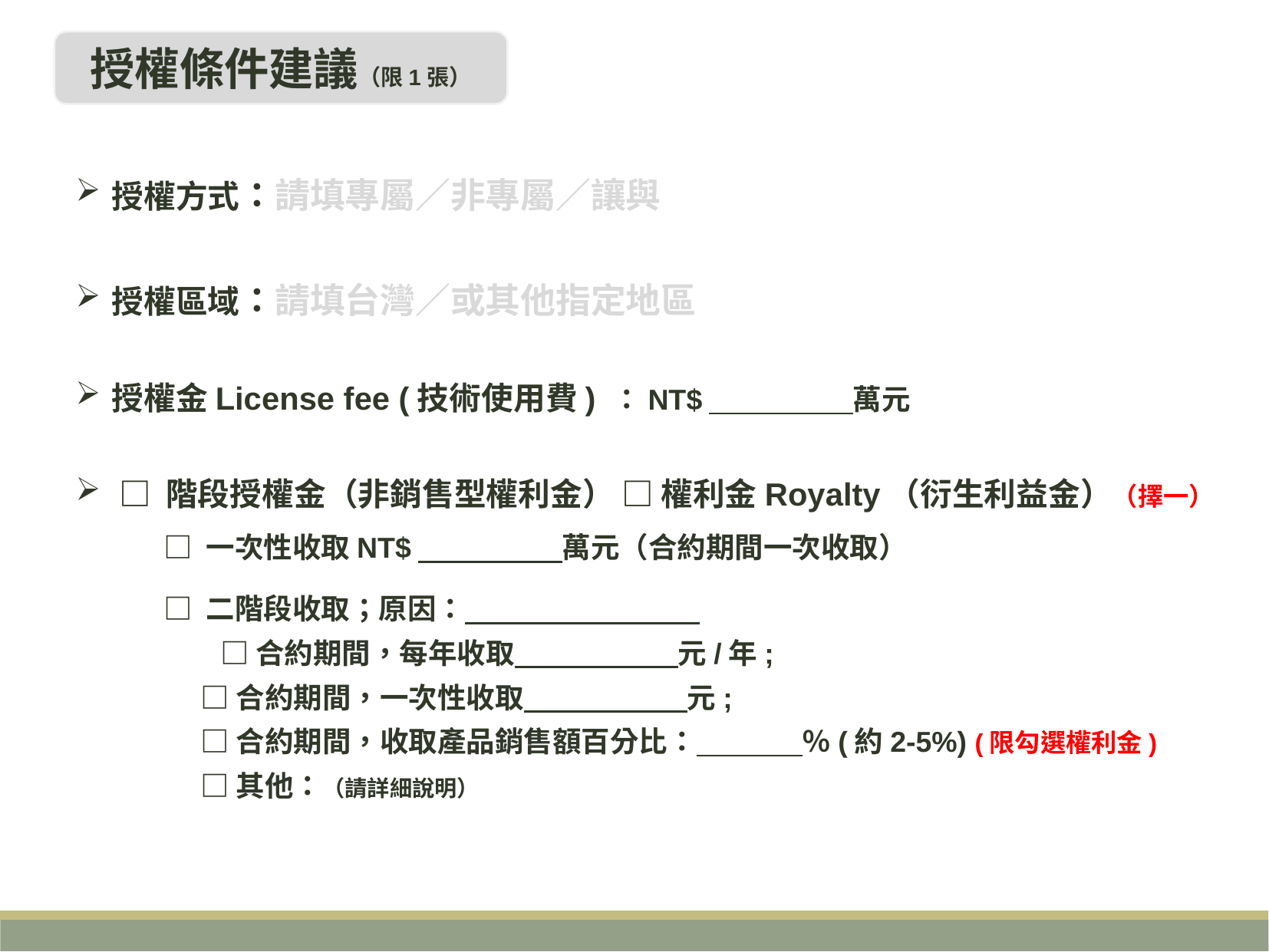

授權條件建議（限1張）
授權方式：請填專屬／非專屬／讓與
授權區域：請填台灣／或其他指定地區
授權金License fee (技術使用費) ：NT$　　　　　萬元
□ 階段授權金（非銷售型權利金） □ 權利金Royalty（衍生利益金）（擇一）
               □ 一次性收取NT$　　　　　萬元（合約期間一次收取）
               □ 二階段收取；原因：
　　　　      □ 合約期間，每年收取　　　　　   元/年;
　　　　   □ 合約期間，一次性收取　　　　　   元;
　　　　   □ 合約期間，收取產品銷售額百分比：　　   　％(約2-5%) (限勾選權利金)
　　　　   □ 其他：（請詳細說明）